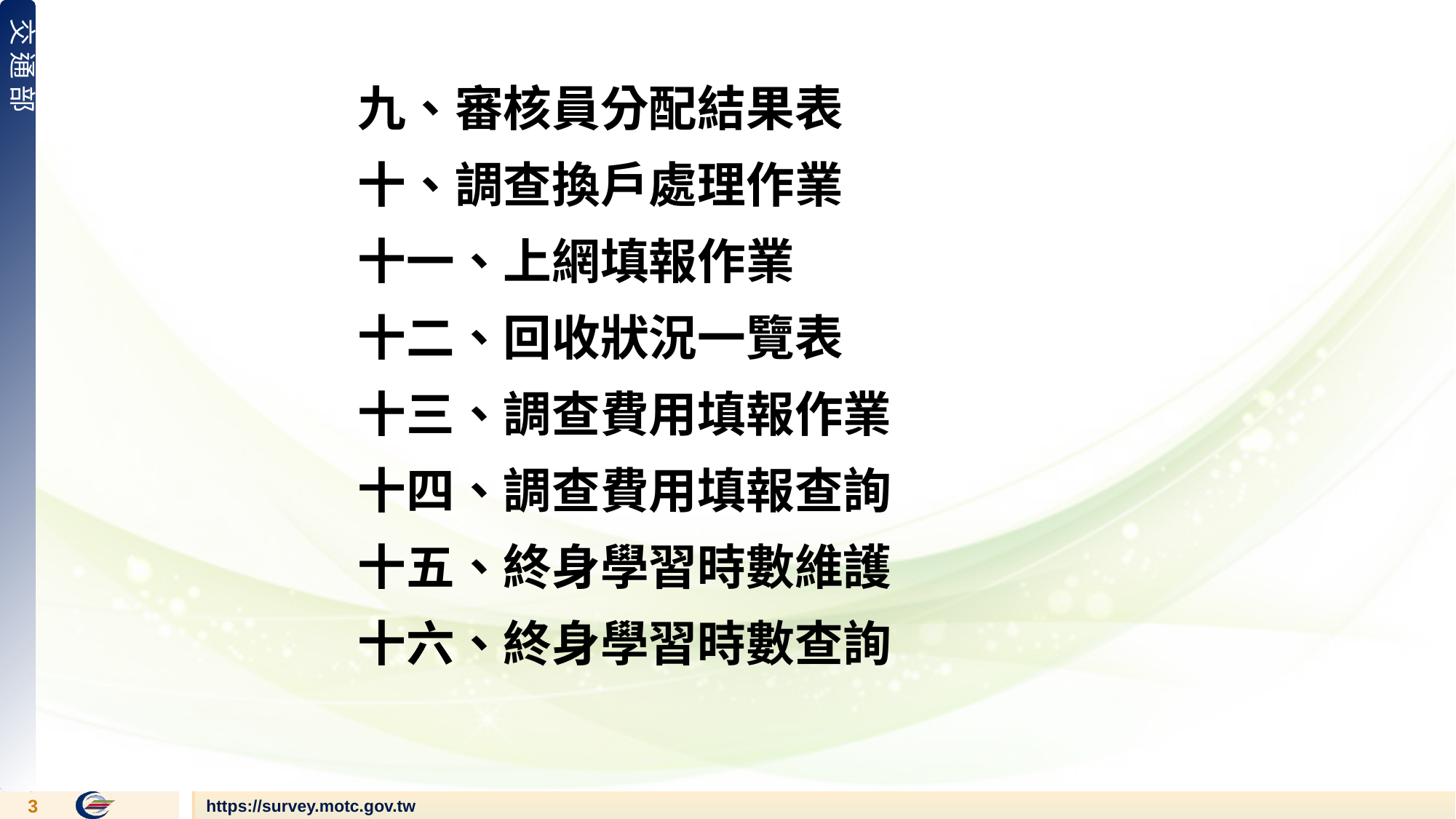

九、審核員分配結果表
十、調查換戶處理作業
十一、上網填報作業
十二、回收狀況一覽表
十三、調查費用填報作業
十四、調查費用填報查詢
十五、終身學習時數維護
十六、終身學習時數查詢
3
https://survey.motc.gov.tw